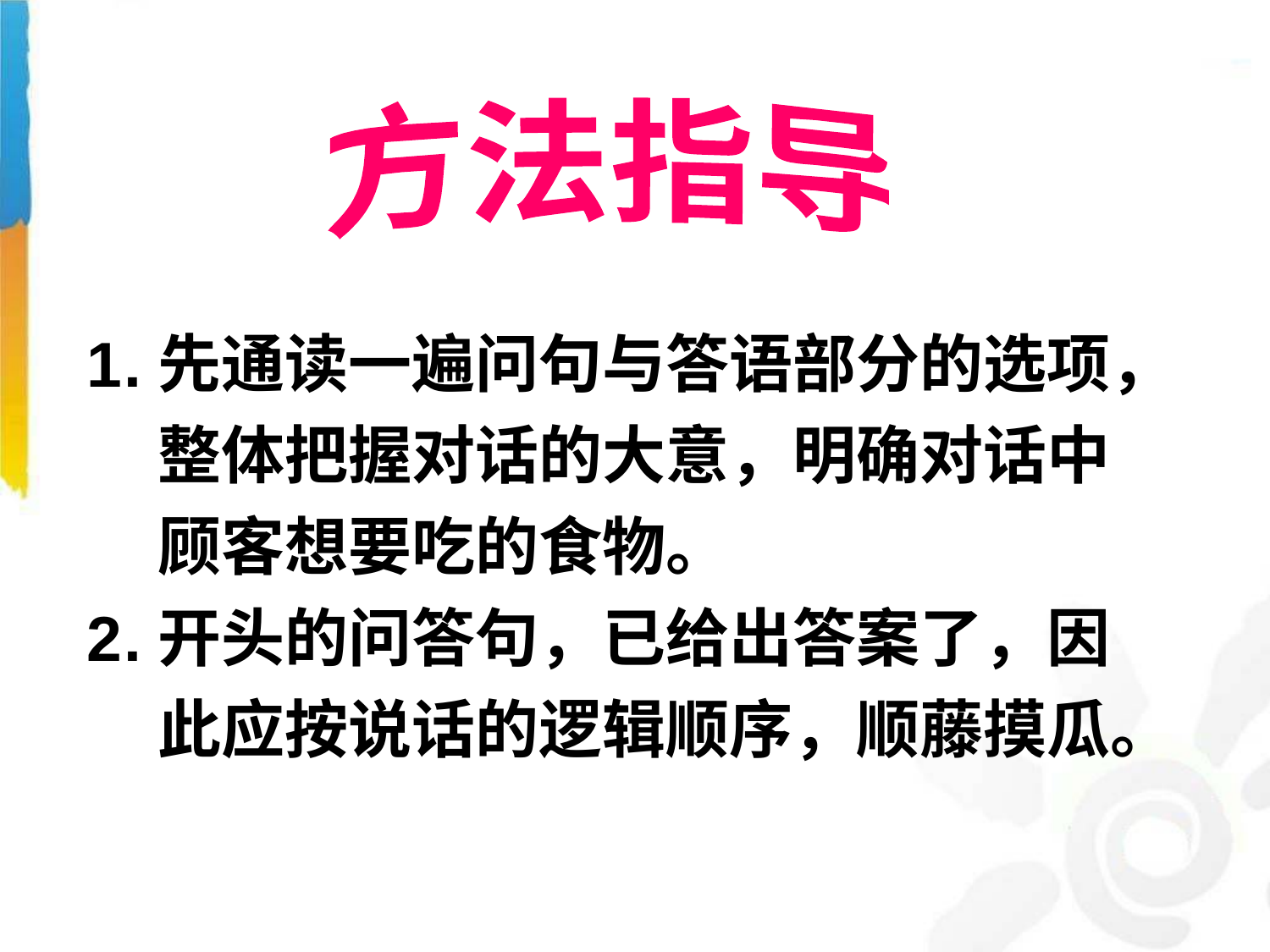

方法指导
先通读一遍问句与答语部分的选项，整体把握对话的大意，明确对话中顾客想要吃的食物。
开头的问答句，已给出答案了，因此应按说话的逻辑顺序，顺藤摸瓜。